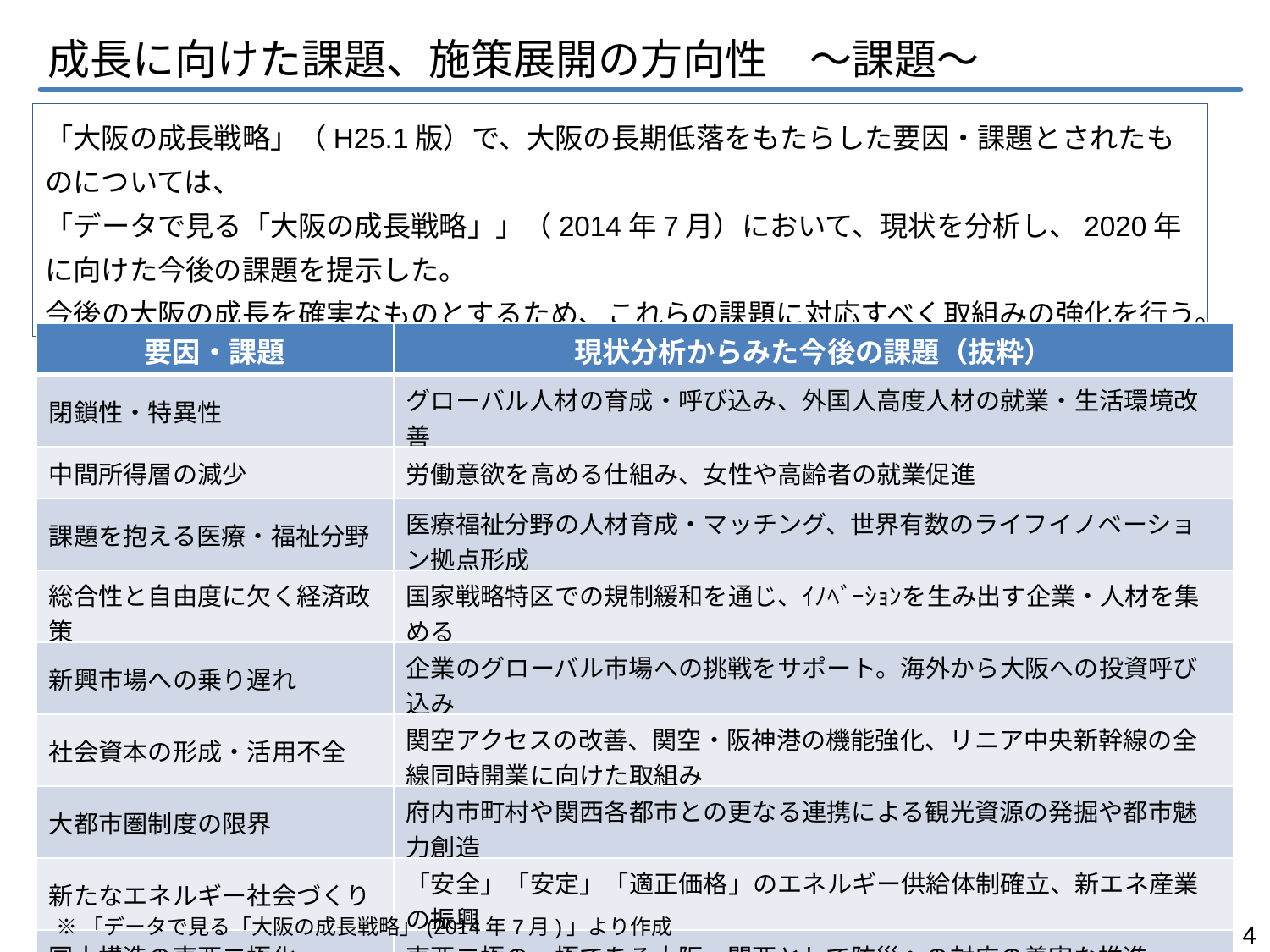

成長に向けた課題、施策展開の方向性　～課題～
「大阪の成長戦略」（H25.1版）で、大阪の長期低落をもたらした要因・課題とされたものについては、
「データで見る「大阪の成長戦略」」（2014年7月）において、現状を分析し、2020年に向けた今後の課題を提示した。
今後の大阪の成長を確実なものとするため、これらの課題に対応すべく取組みの強化を行う。
| 要因・課題 | 現状分析からみた今後の課題（抜粋） |
| --- | --- |
| 閉鎖性・特異性 | グローバル人材の育成・呼び込み、外国人高度人材の就業・生活環境改善 |
| 中間所得層の減少 | 労働意欲を高める仕組み、女性や高齢者の就業促進 |
| 課題を抱える医療・福祉分野 | 医療福祉分野の人材育成・マッチング、世界有数のライフイノベーション拠点形成 |
| 総合性と自由度に欠く経済政策 | 国家戦略特区での規制緩和を通じ、ｲﾉﾍﾞｰｼｮﾝを生み出す企業・人材を集める |
| 新興市場への乗り遅れ | 企業のグローバル市場への挑戦をサポート。海外から大阪への投資呼び込み |
| 社会資本の形成・活用不全 | 関空アクセスの改善、関空・阪神港の機能強化、リニア中央新幹線の全線同時開業に向けた取組み |
| 大都市圏制度の限界 | 府内市町村や関西各都市との更なる連携による観光資源の発掘や都市魅力創造 |
| 新たなエネルギー社会づくり | 「安全」「安定」「適正価格」のエネルギー供給体制確立、新エネ産業の振興 |
| 国土構造の東西二極化 | 東西二極の一極である大阪・関西として防災への対応の着実な推進 |
| 都心の再生 | 「うめきた２期」のまちづくり等により、都心部を成長をけん引する中核拠点に |
※「データで見る「大阪の成長戦略」(2014年7月)」より作成
4